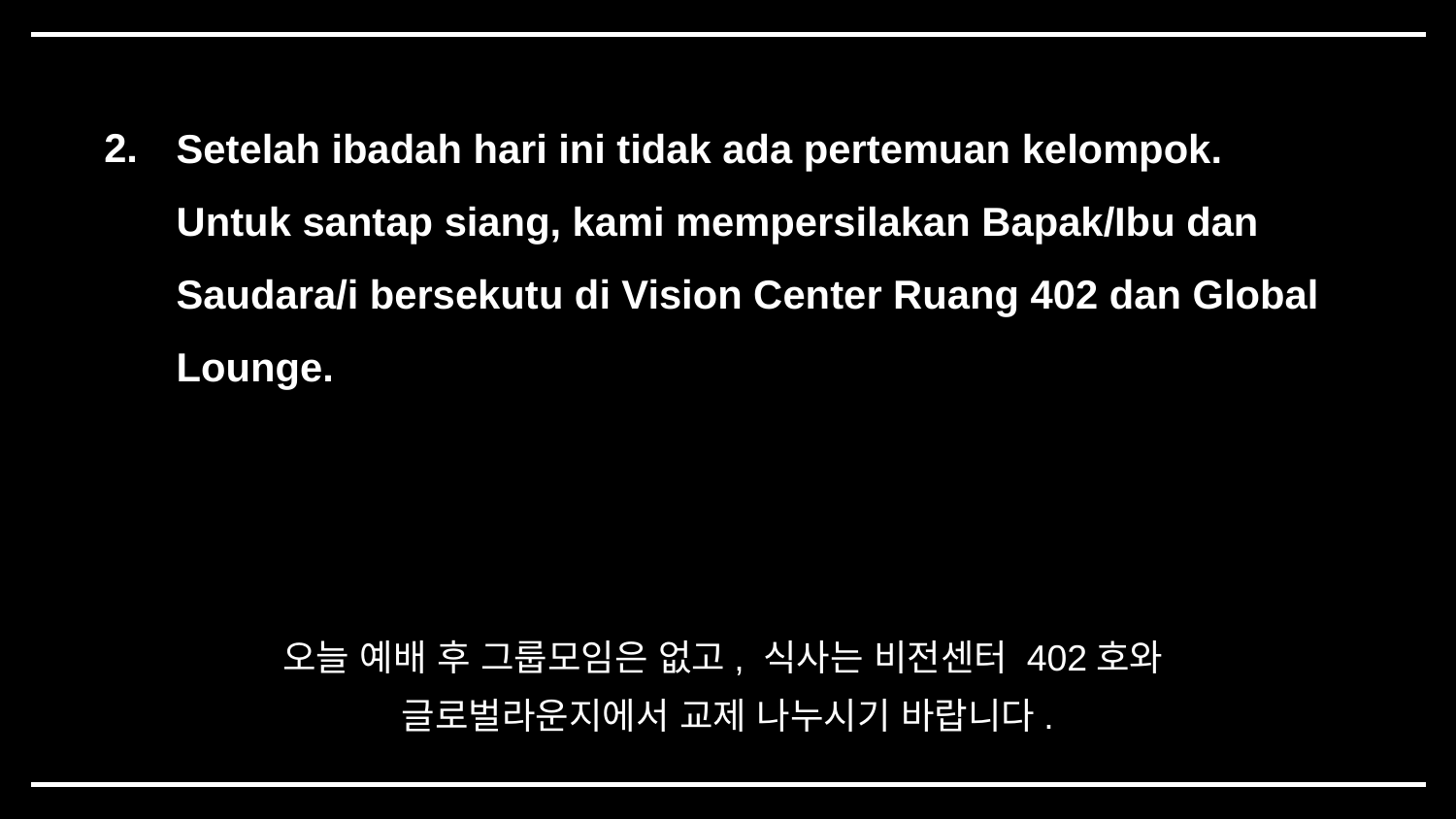

2.
Setelah ibadah hari ini tidak ada pertemuan kelompok. Untuk santap siang, kami mempersilakan Bapak/Ibu dan Saudara/i bersekutu di Vision Center Ruang 402 dan Global Lounge.
오늘 예배 후 그룹모임은 없고, 식사는 비전센터 402호와
글로벌라운지에서 교제 나누시기 바랍니다.